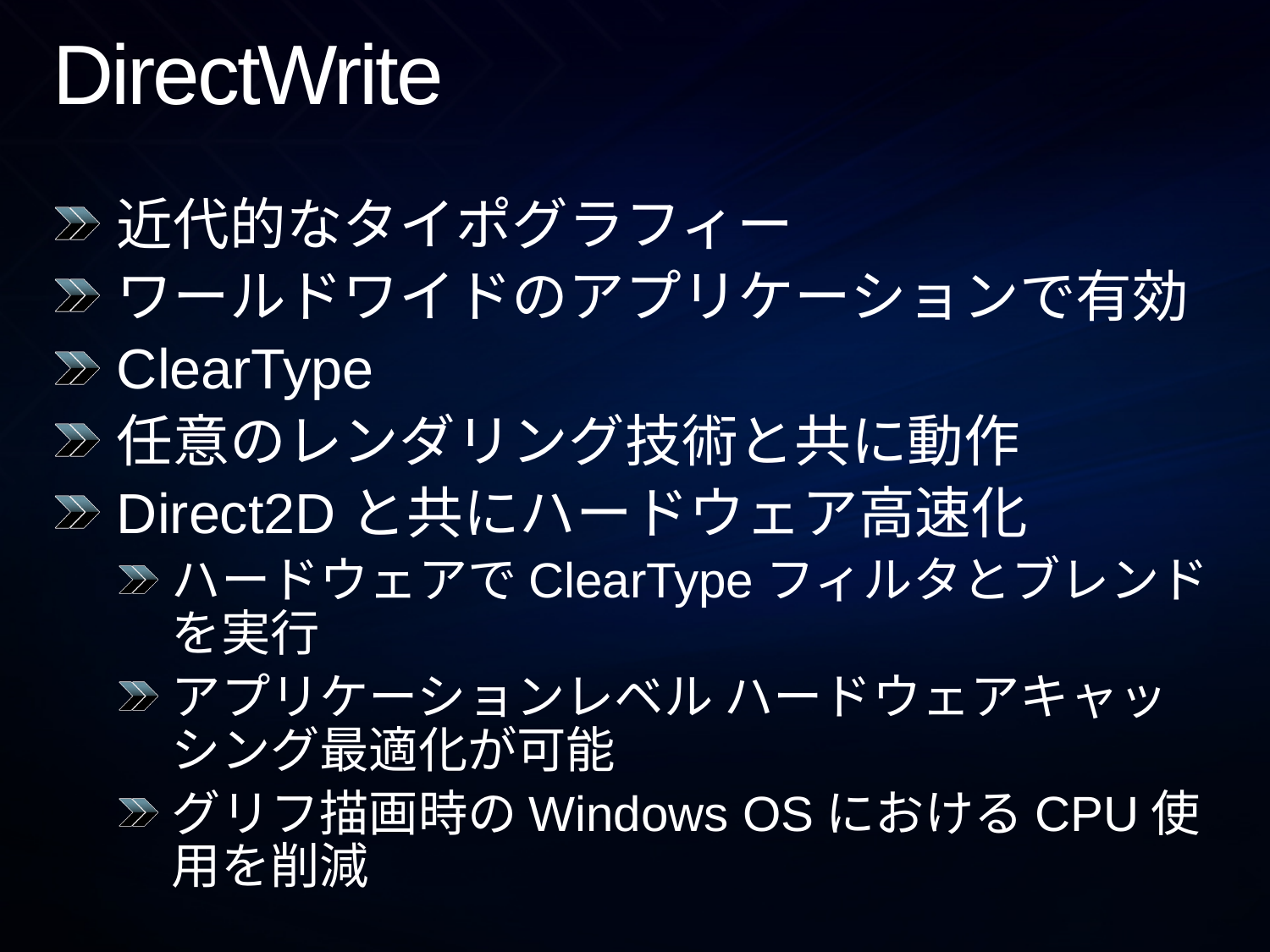

# DirectWrite
近代的なタイポグラフィー
ワールドワイドのアプリケーションで有効
ClearType
任意のレンダリング技術と共に動作
Direct2Dと共にハードウェア高速化
ハードウェアでClearTypeフィルタとブレンドを実行
アプリケーションレベル ハードウェアキャッシング最適化が可能
グリフ描画時のWindows OSにおけるCPU使用を削減